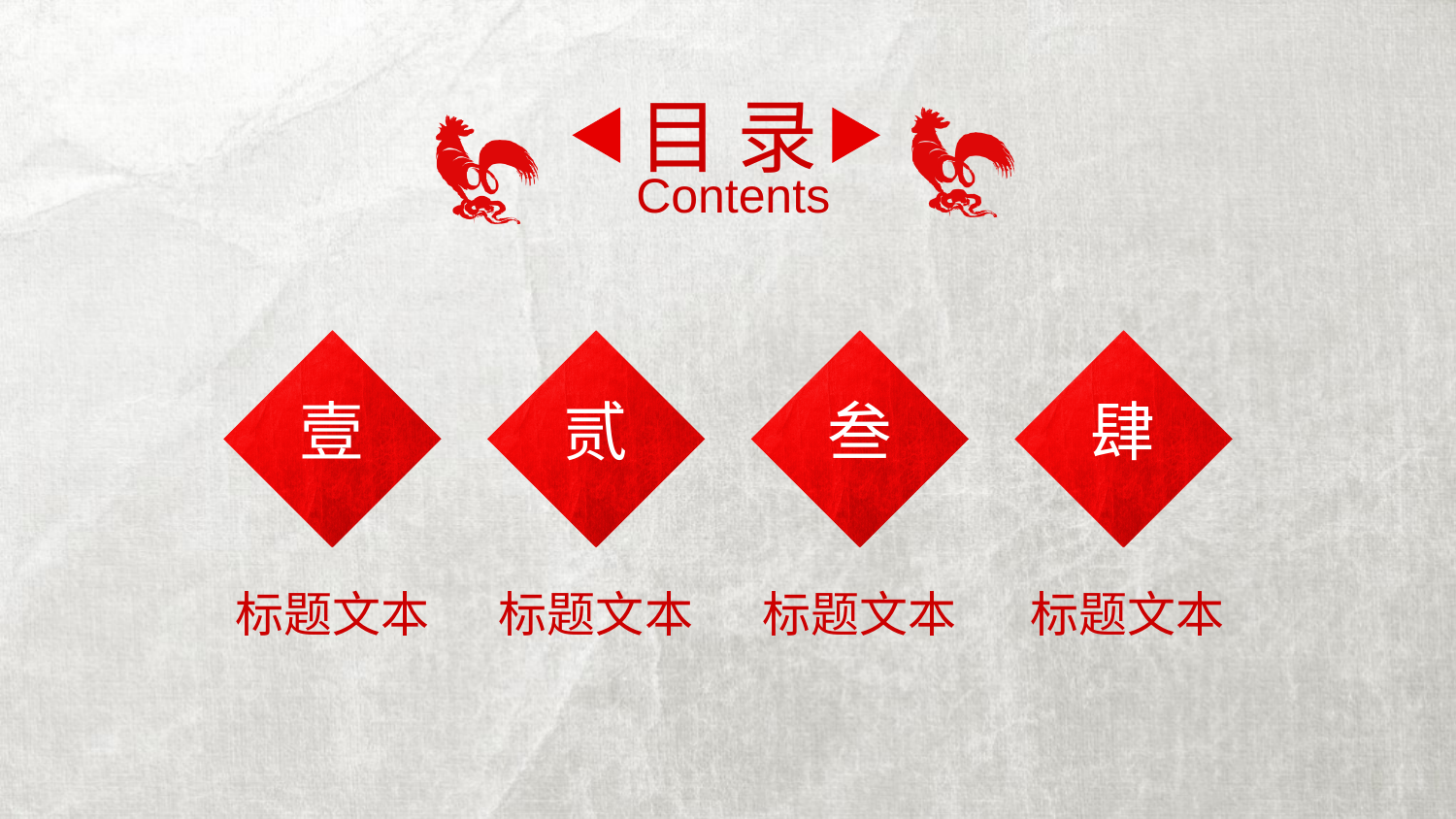

目 录

Contents

壹
贰
叁
肆
标题文本
标题文本
标题文本
标题文本